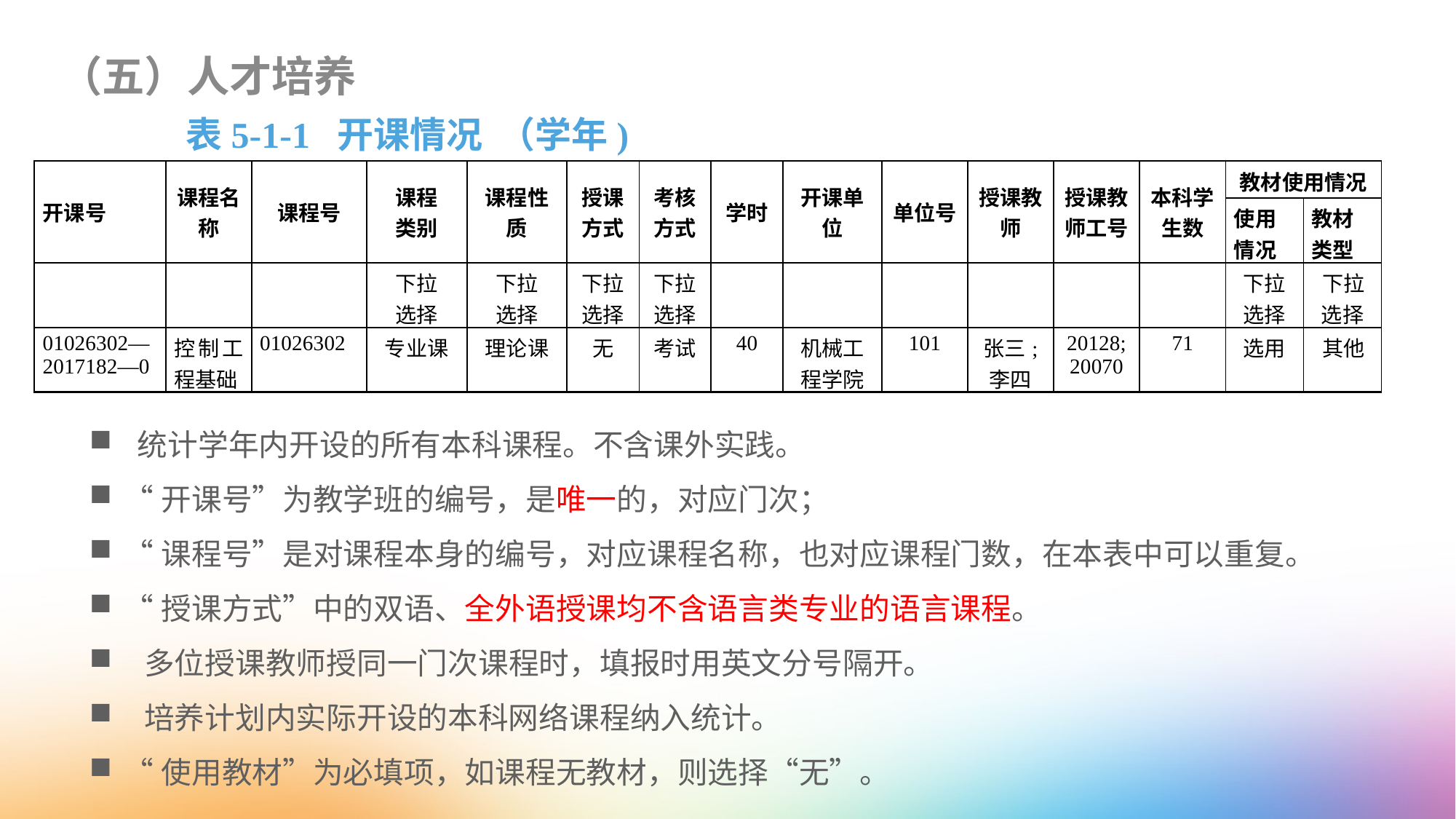

（五）人才培养
表5-1-1  开课情况  （学年)
| 开课号 | 课程名称 | 课程号 | 课程 类别 | 课程性质 | 授课 方式 | 考核方式 | 学时 | 开课单位 | 单位号 | 授课教师 | 授课教师工号 | 本科学生数 | 教材使用情况 |  |
| --- | --- | --- | --- | --- | --- | --- | --- | --- | --- | --- | --- | --- | --- | --- |
|  |  |  |  |  |  |  |  |  |  |  |  |  | 使用 情况 | 教材 类型 |
|  |  |  | 下拉 选择 | 下拉 选择 | 下拉 选择 | 下拉选择 |  |  |  |  |  |  | 下拉选择 | 下拉选择 |
| 01026302—2017182—0 | 控制工程基础 | 01026302 | 专业课 | 理论课 | 无 | 考试 | 40 | 机械工程学院 | 101 | 张三; 李四 | 20128; 20070 | 71 | 选用 | 其他 |
 统计学年内开设的所有本科课程。不含课外实践。
“开课号”为教学班的编号，是唯一的，对应门次；
“课程号”是对课程本身的编号，对应课程名称，也对应课程门数，在本表中可以重复。
“授课方式”中的双语、全外语授课均不含语言类专业的语言课程。
  多位授课教师授同一门次课程时，填报时用英文分号隔开。
  培养计划内实际开设的本科网络课程纳入统计。
“使用教材”为必填项，如课程无教材，则选择“无”。